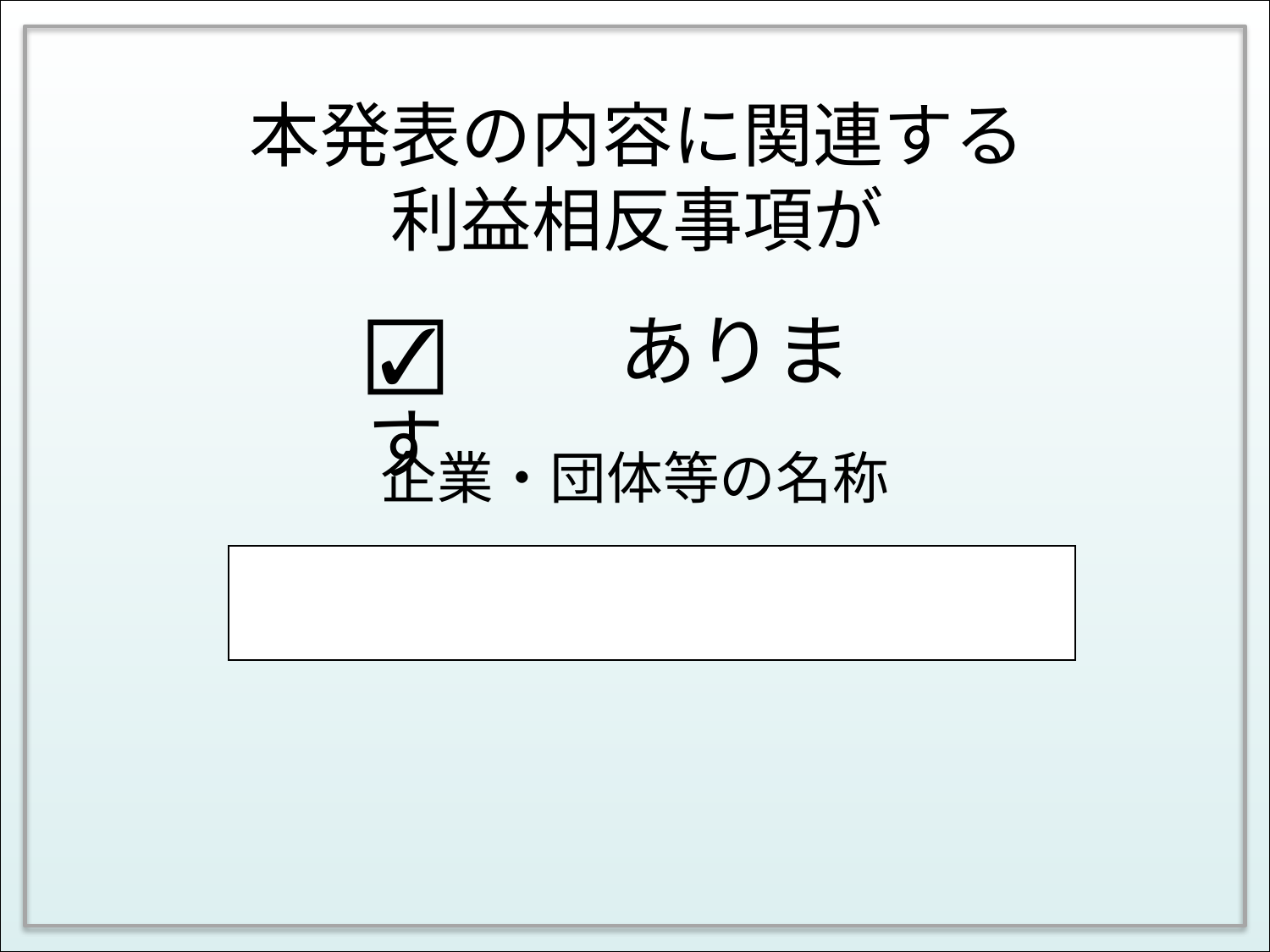

本発表の内容に関連する
利益相反事項が
☑　　あります
企業・団体等の名称
|  |
| --- |